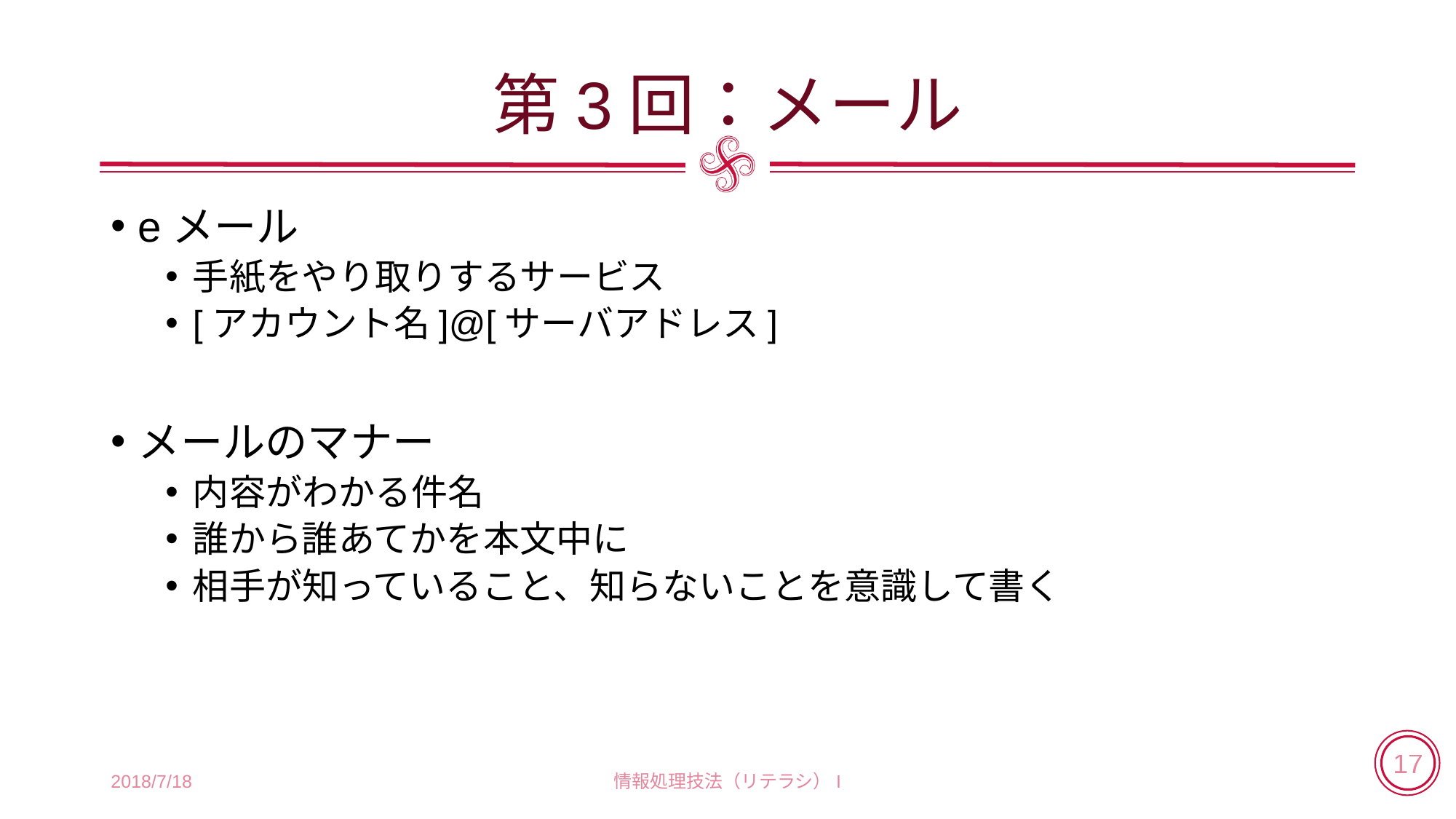

# 第3回：メール
eメール
手紙をやり取りするサービス
[アカウント名]@[サーバアドレス]

メールのマナー
内容がわかる件名
誰から誰あてかを本文中に
相手が知っていること、知らないことを意識して書く

2018/7/18
情報処理技法（リテラシ）I